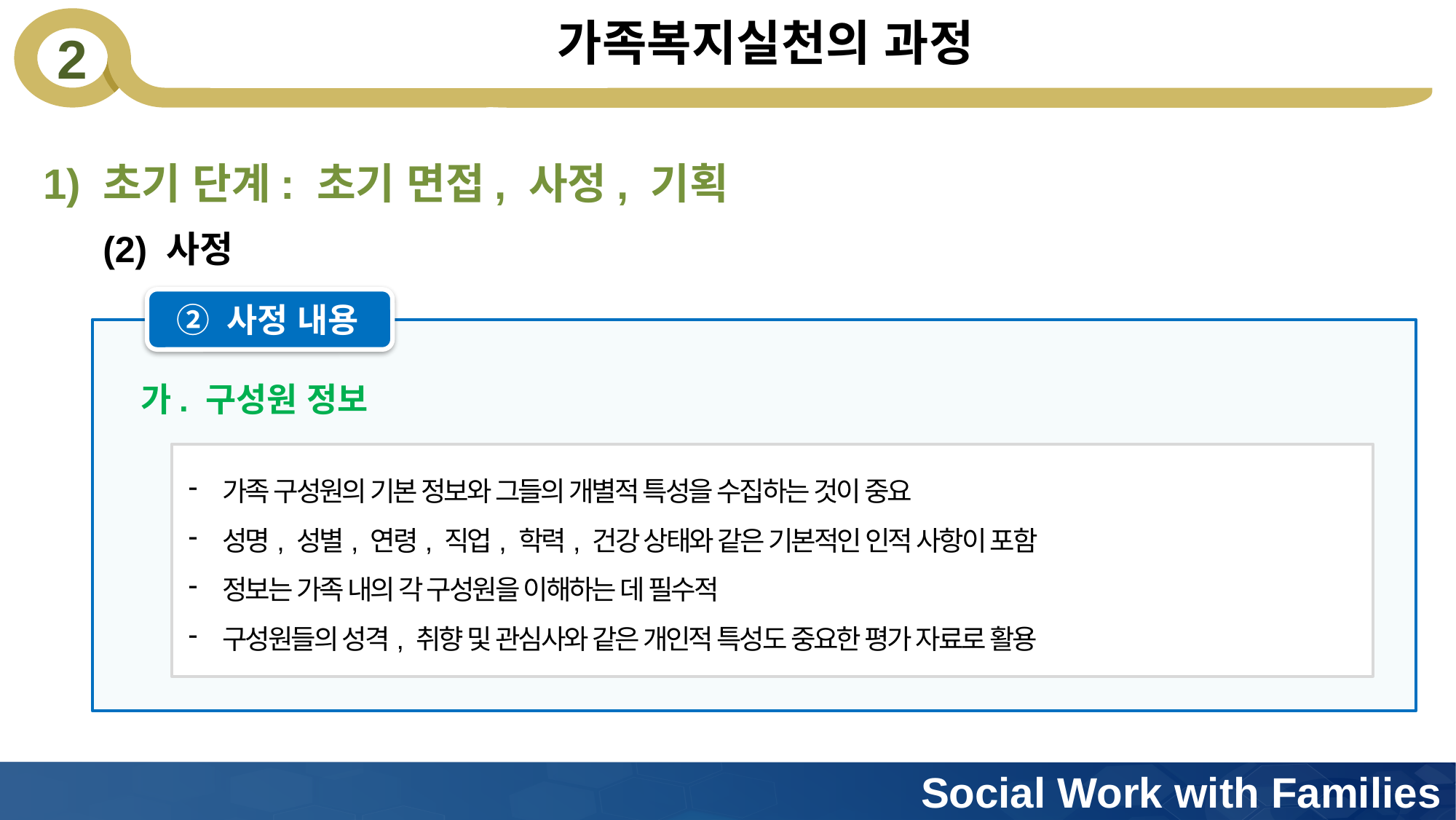

# 가족복지실천의 과정
1) 초기 단계: 초기 면접, 사정, 기획
(2) 사정

② 사정 내용

가. 구성원 정보

가족 구성원의 기본 정보와 그들의 개별적 특성을 수집하는 것이 중요
성명, 성별, 연령, 직업, 학력, 건강 상태와 같은 기본적인 인적 사항이 포함
정보는 가족 내의 각 구성원을 이해하는 데 필수적
구성원들의 성격, 취향 및 관심사와 같은 개인적 특성도 중요한 평가 자료로 활용